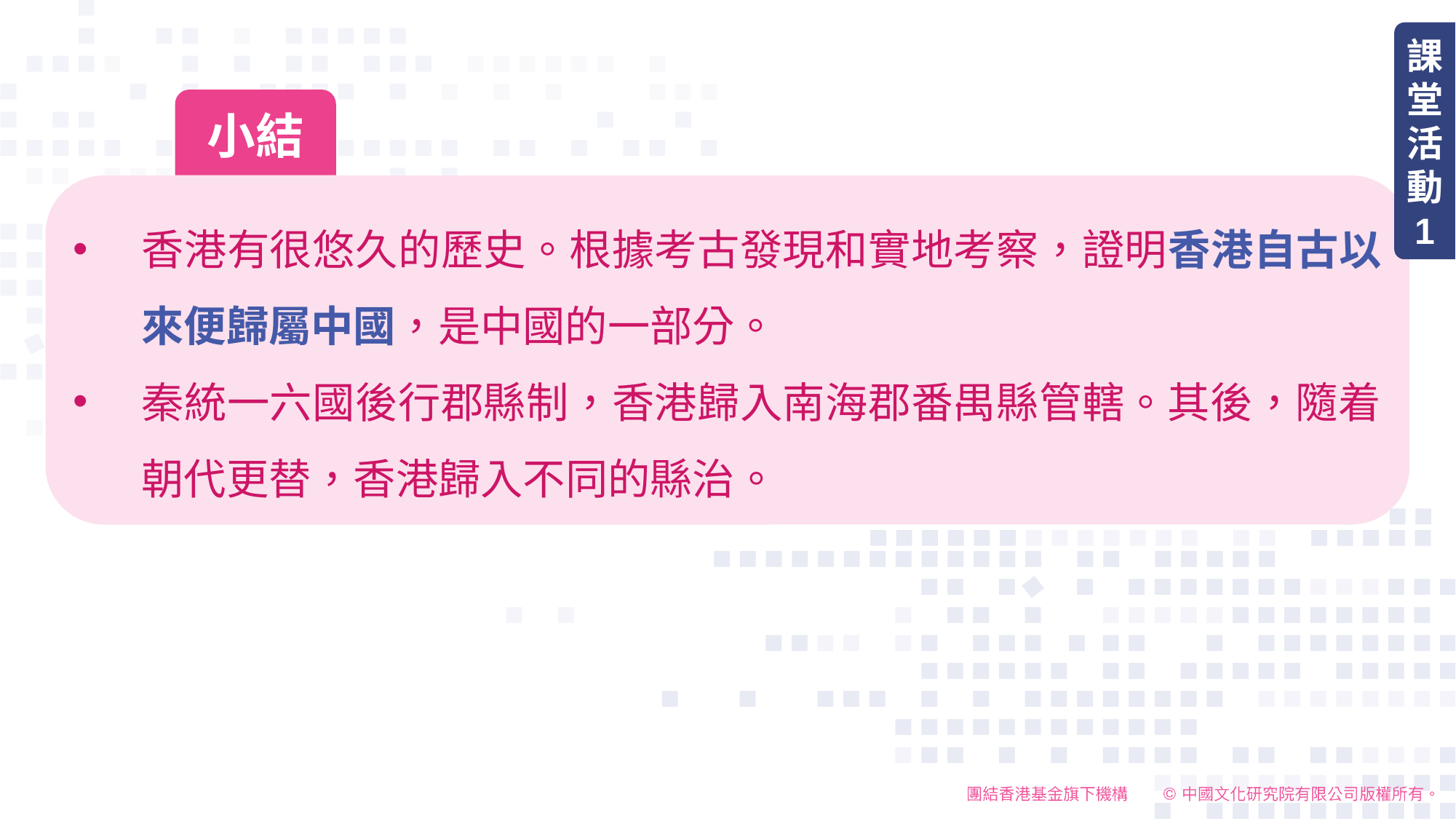

課堂活動
1

小結
香港有很悠久的歷史。根據考古發現和實地考察，證明香港自古以來便歸屬中國，是中國的一部分。
秦統一六國後行郡縣制，香港歸入南海郡番禺縣管轄。其後，隨着朝代更替，香港歸入不同的縣治。